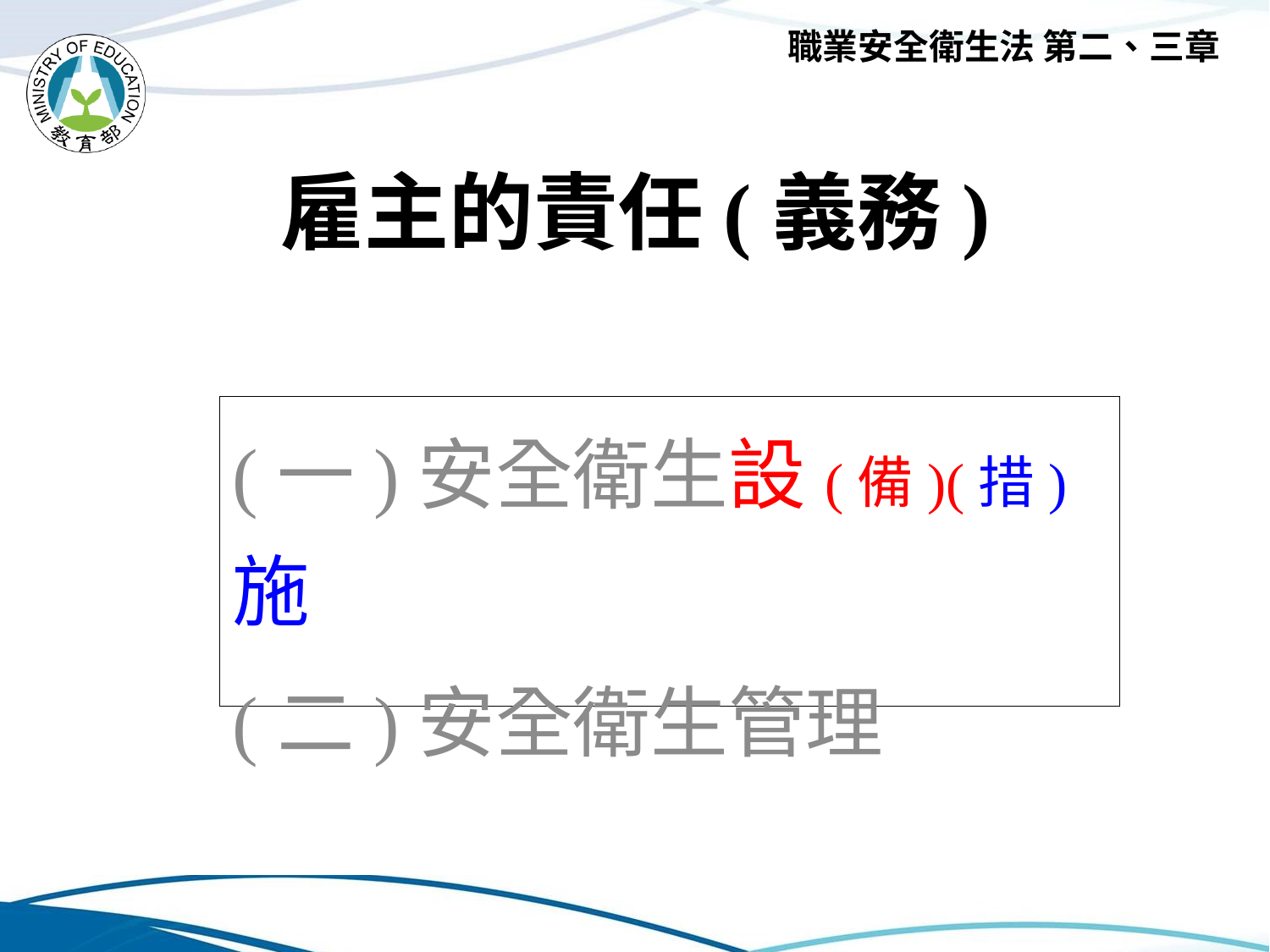

職業安全衛生法 第二、三章
# 雇主的責任(義務)
(一)安全衛生設(備)(措)施
(二)安全衛生管理
18